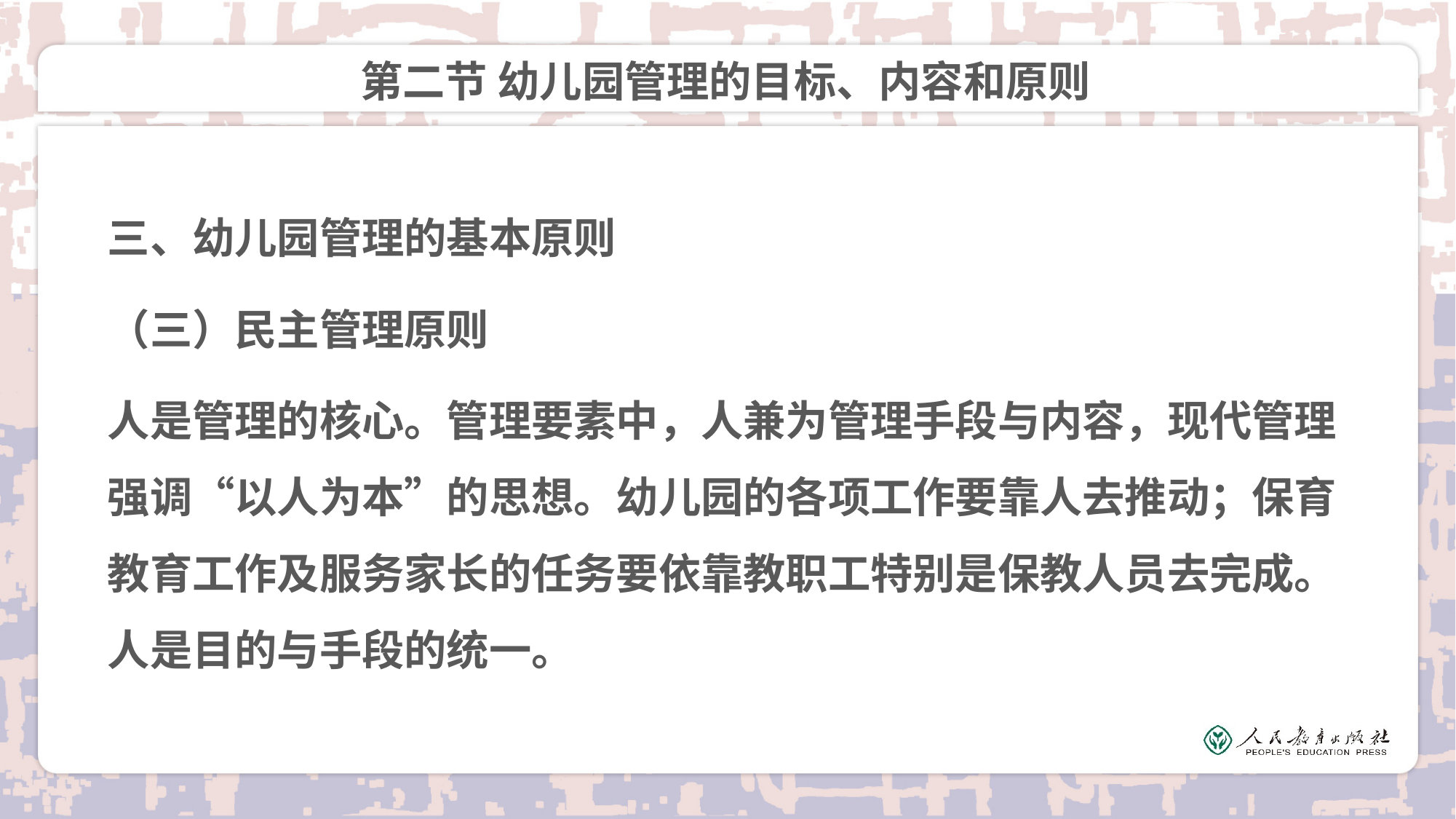

# 第二节 幼儿园管理的目标、内容和原则
三、幼儿园管理的基本原则
（三）民主管理原则
人是管理的核心。管理要素中，人兼为管理手段与内容，现代管理强调“以人为本”的思想。幼儿园的各项工作要靠人去推动；保育教育工作及服务家长的任务要依靠教职工特别是保教人员去完成。人是目的与手段的统一。